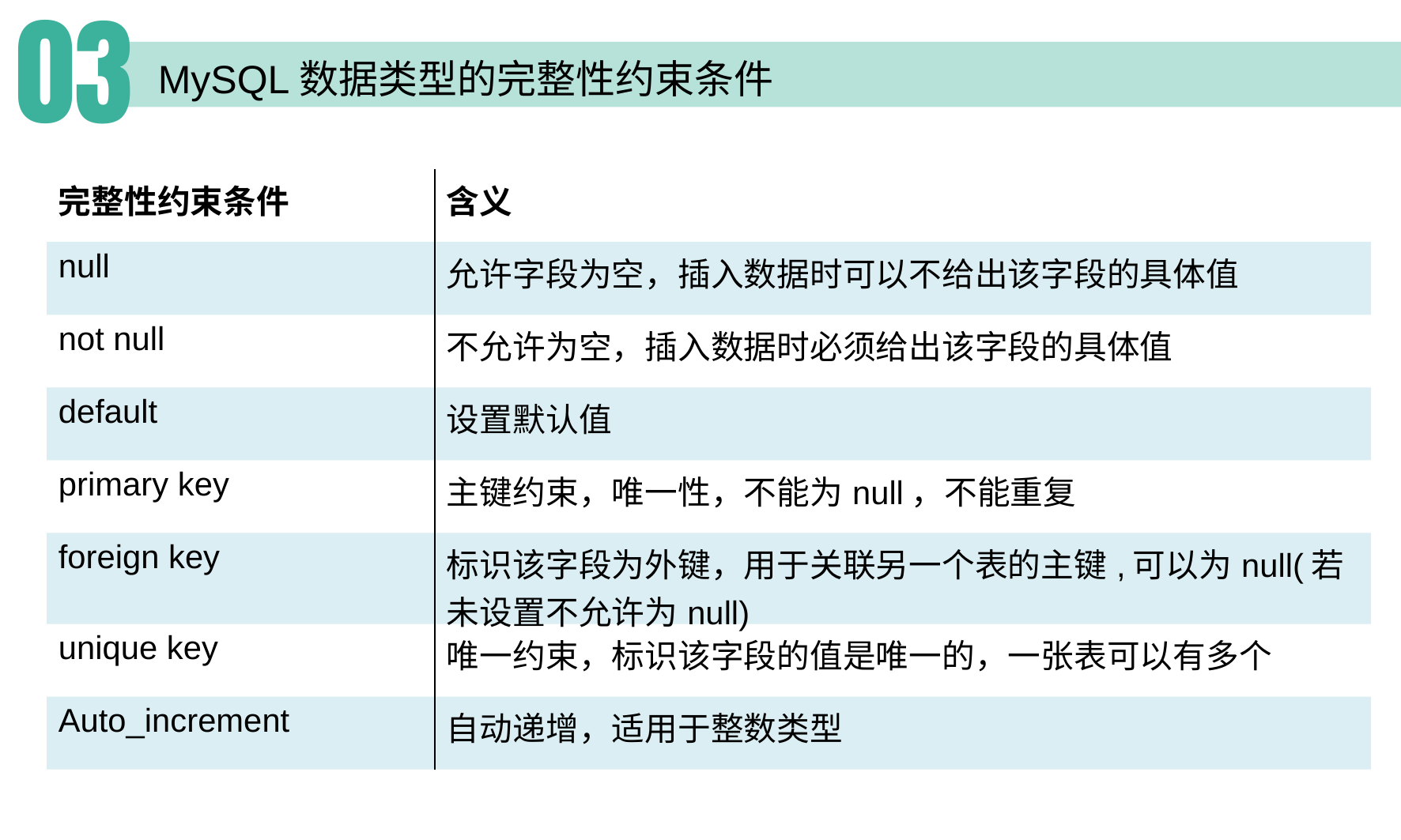

03

MySQL数据类型的完整性约束条件
| 完整性约束条件 | 含义 |
| --- | --- |
| null | 允许字段为空，插入数据时可以不给出该字段的具体值 |
| not null | 不允许为空，插入数据时必须给出该字段的具体值 |
| default | 设置默认值 |
| primary key | 主键约束，唯一性，不能为null，不能重复 |
| foreign key | 标识该字段为外键，用于关联另一个表的主键,可以为null(若未设置不允许为null) |
| unique key | 唯一约束，标识该字段的值是唯一的，一张表可以有多个 |
| Auto\_increment | 自动递增，适用于整数类型 |